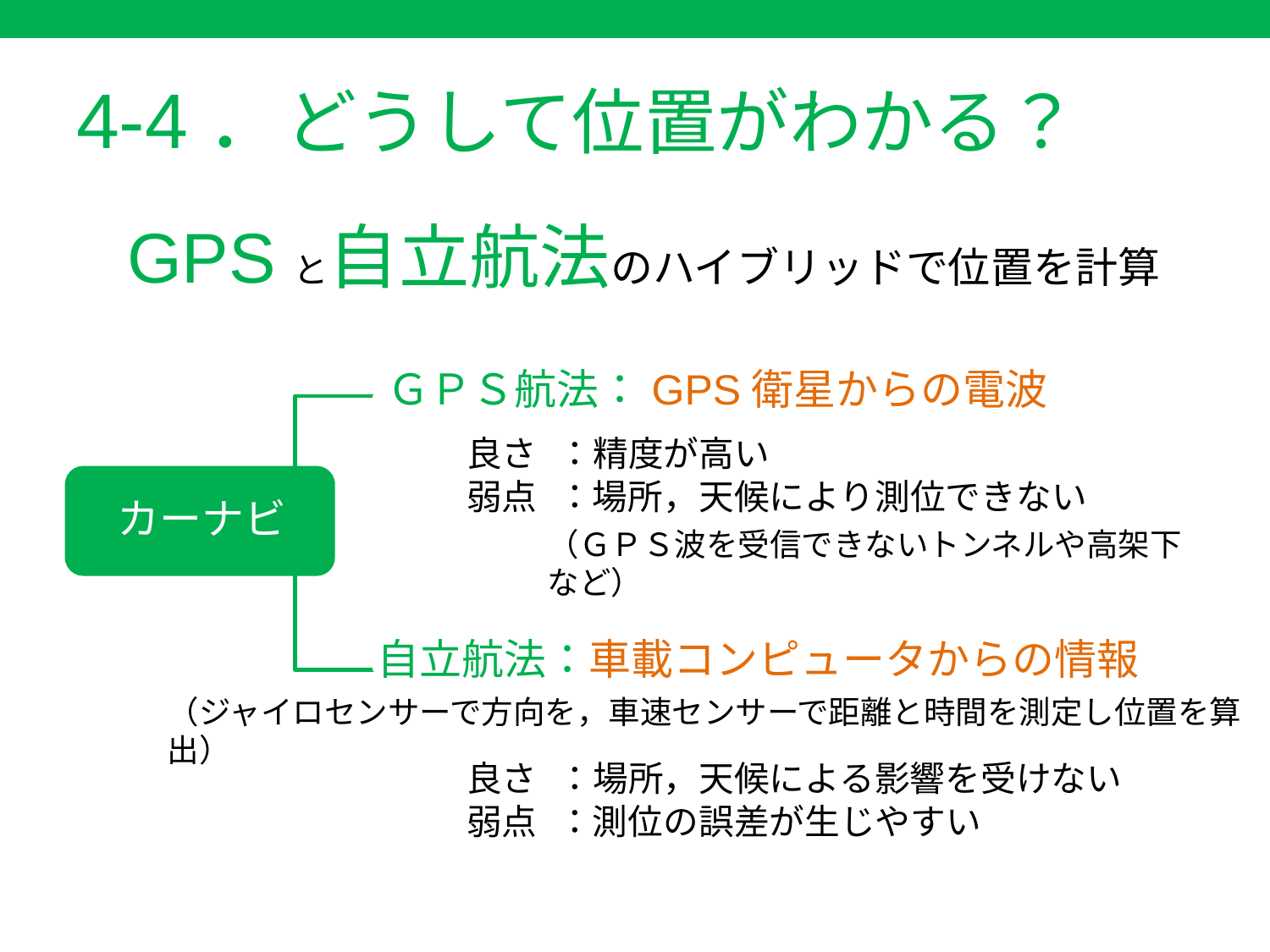

4-4．どうして位置がわかる？
GPSと自立航法のハイブリッドで位置を計算
ＧＰＳ航法：GPS衛星からの電波

良さ
：精度が高い

弱点
：場所，天候により測位できない
カーナビ
（ＧＰＳ波を受信できないトンネルや高架下など）
自立航法：車載コンピュータからの情報
（ジャイロセンサーで方向を，車速センサーで距離と時間を測定し位置を算出）
良さ
：場所，天候による影響を受けない
弱点
：測位の誤差が生じやすい